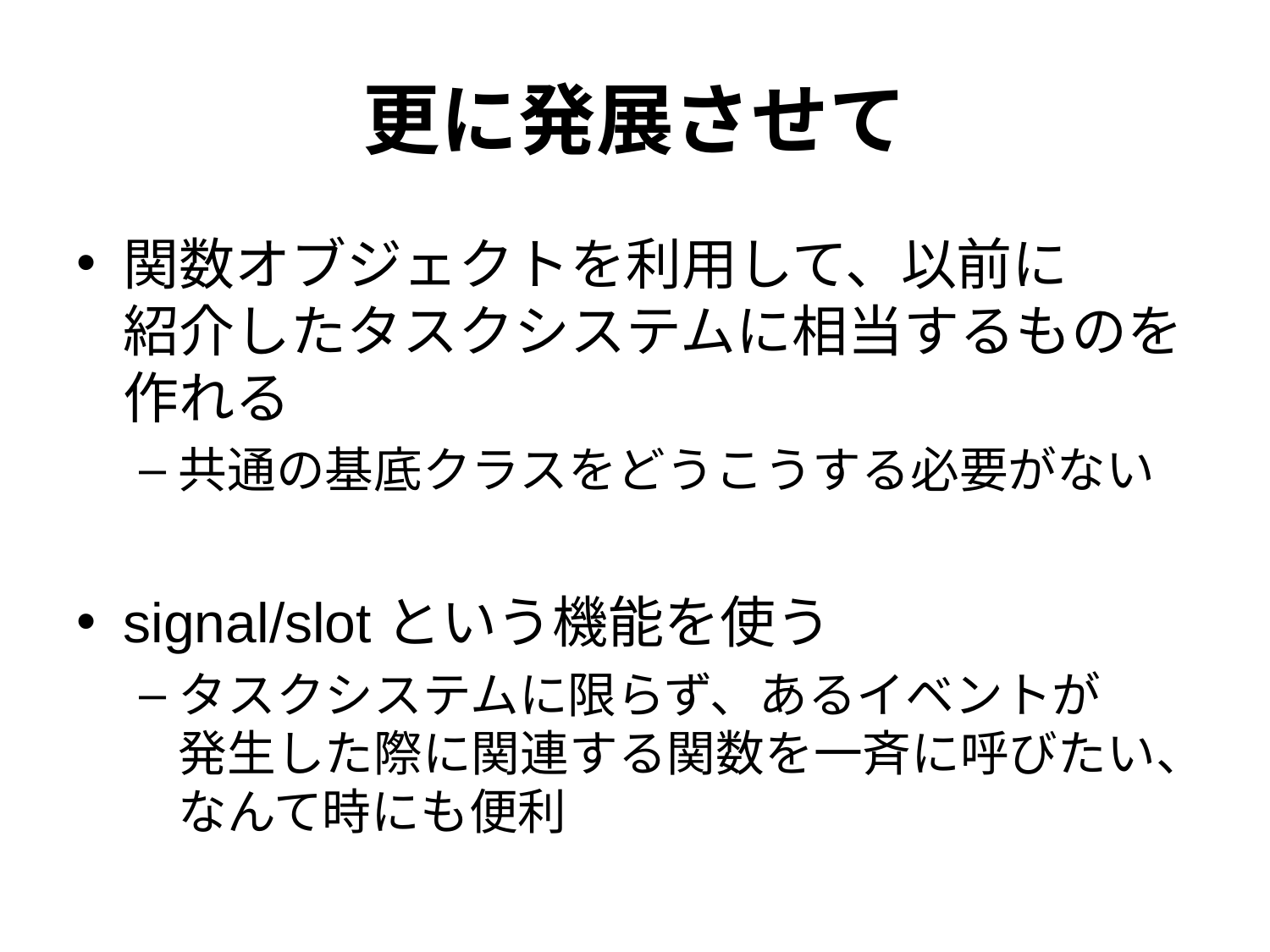

# 更に発展させて
関数オブジェクトを利用して、以前に
紹介したタスクシステムに相当するものを作れる
共通の基底クラスをどうこうする必要がない

signal/slotという機能を使う
タスクシステムに限らず、あるイベントが
発生した際に関連する関数を一斉に呼びたい、なんて時にも便利